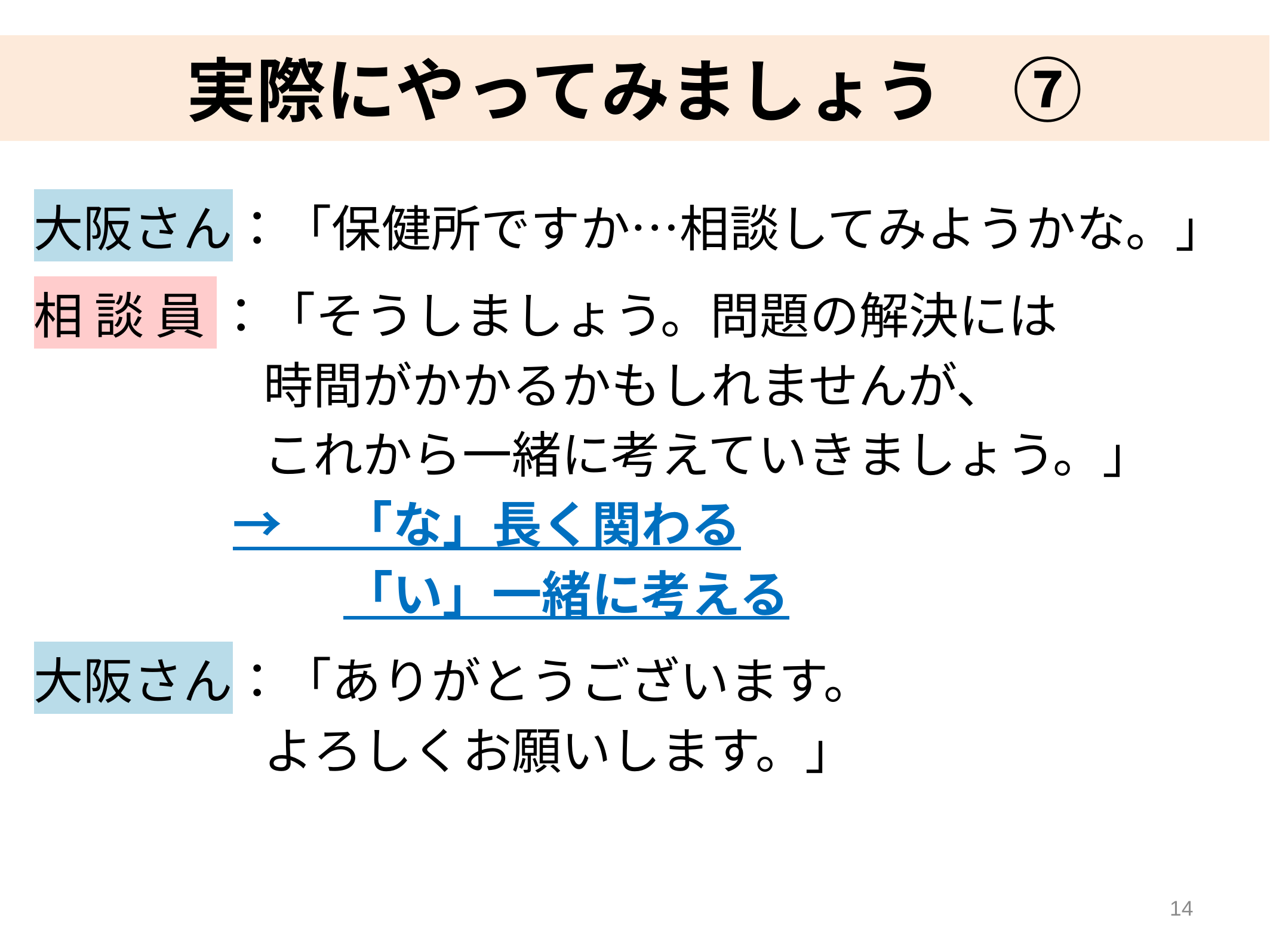

# 実際にやってみましょう　⑦
大阪さん：「保健所ですか…相談してみようかな。」

相 談 員 ：「そうしましょう。問題の解決には
               　時間がかかるかもしれませんが、
               　これから一緒に考えていきましょう。」
　　　　→ 　「な」長く関わる
　　　　　　 「い」一緒に考える

大阪さん：「ありがとうございます。
               　よろしくお願いします。」
14